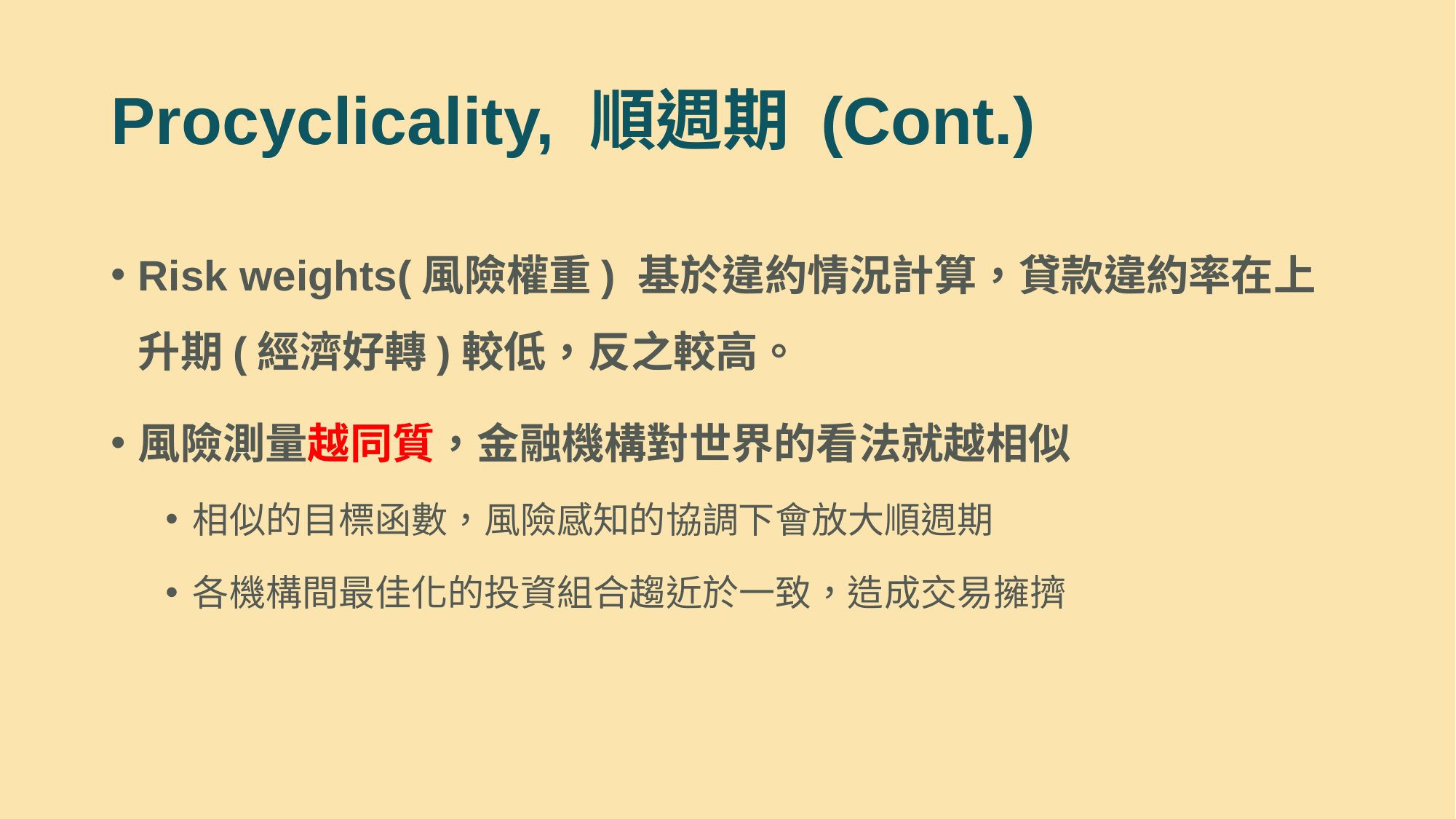

# Procyclicality, 順週期 (Cont.)
Risk weights(風險權重) 基於違約情況計算，貸款違約率在上升期(經濟好轉)較低，反之較高。
風險測量越同質，金融機構對世界的看法就越相似
相似的目標函數，風險感知的協調下會放大順週期
各機構間最佳化的投資組合趨近於一致，造成交易擁擠